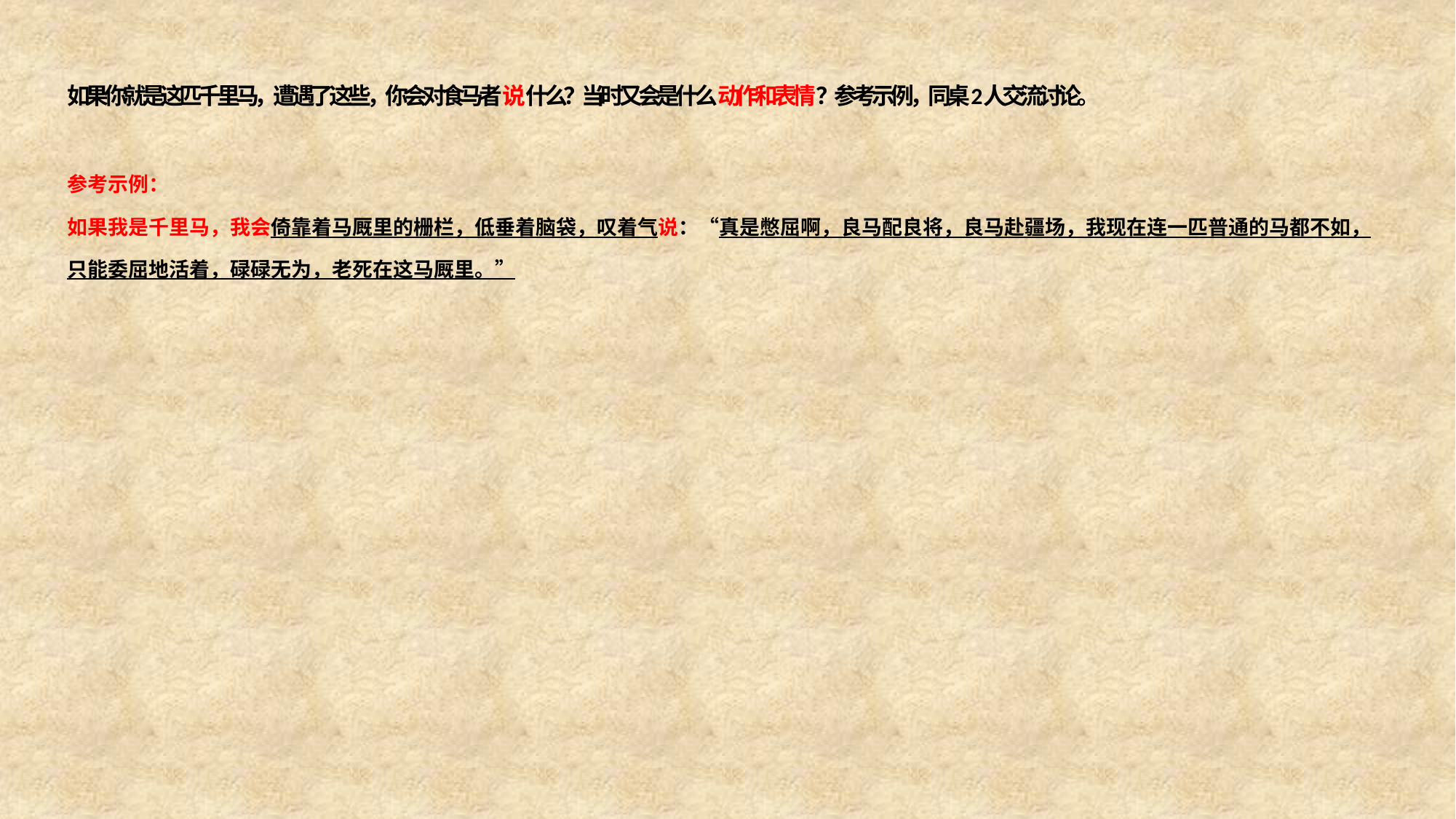

如果你就是这匹千里马，遭遇了这些，你会对食马者说什么？当时又会是什么动作和表情？参考示例，同桌2人交流讨论。

参考示例：
如果我是千里马，我会倚靠着马厩里的栅栏，低垂着脑袋，叹着气说：“真是憋屈啊，良马配良将，良马赴疆场，我现在连一匹普通的马都不如，只能委屈地活着，碌碌无为，老死在这马厩里。”